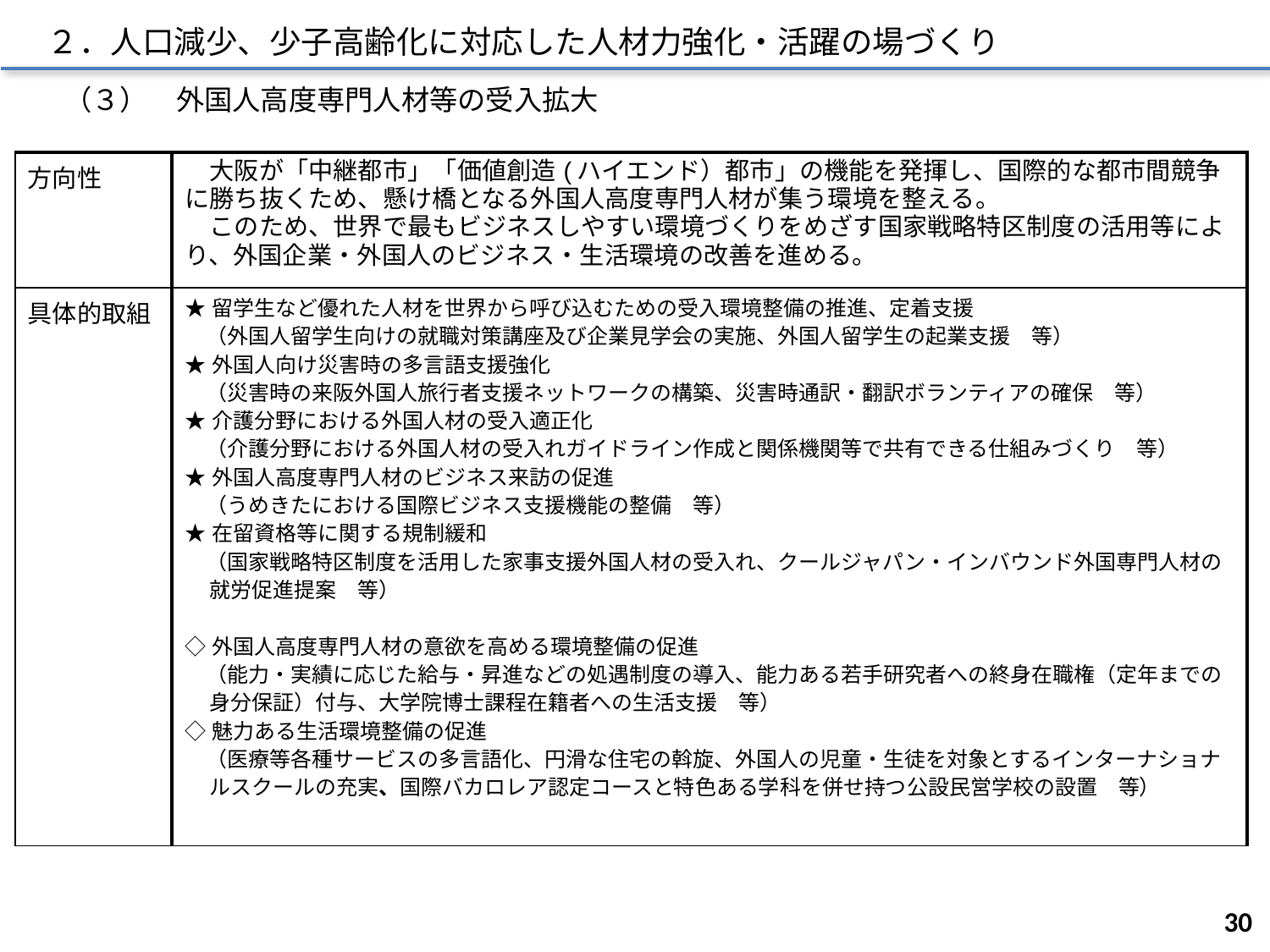

２．人口減少、少子高齢化に対応した人材力強化・活躍の場づくり
（３）　外国人高度専門人材等の受入拡大
| 方向性 | 大阪が「中継都市」「価値創造(ハイエンド）都市」の機能を発揮し、国際的な都市間競争に勝ち抜くため、懸け橋となる外国人高度専門人材が集う環境を整える。 　このため、世界で最もビジネスしやすい環境づくりをめざす国家戦略特区制度の活用等により、外国企業・外国人のビジネス・生活環境の改善を進める。 |
| --- | --- |
| 具体的取組 | ★留学生など優れた人材を世界から呼び込むための受入環境整備の推進、定着支援 　（外国人留学生向けの就職対策講座及び企業見学会の実施、外国人留学生の起業支援　等） ★外国人向け災害時の多言語支援強化 　（災害時の来阪外国人旅行者支援ネットワークの構築、災害時通訳・翻訳ボランティアの確保　等） ★介護分野における外国人材の受入適正化 　（介護分野における外国人材の受入れガイドライン作成と関係機関等で共有できる仕組みづくり　等） ★外国人高度専門人材のビジネス来訪の促進 　（うめきたにおける国際ビジネス支援機能の整備　等） ★在留資格等に関する規制緩和 　（国家戦略特区制度を活用した家事支援外国人材の受入れ、クールジャパン・インバウンド外国専門人材の就労促進提案　等） ◇外国人高度専門人材の意欲を高める環境整備の促進 　（能力・実績に応じた給与・昇進などの処遇制度の導入、能力ある若手研究者への終身在職権（定年までの身分保証）付与、大学院博士課程在籍者への生活支援　等） ◇魅力ある生活環境整備の促進 　（医療等各種サービスの多言語化、円滑な住宅の斡旋、外国人の児童・生徒を対象とするインターナショナルスクールの充実、国際バカロレア認定コースと特色ある学科を併せ持つ公設民営学校の設置　等） |
30